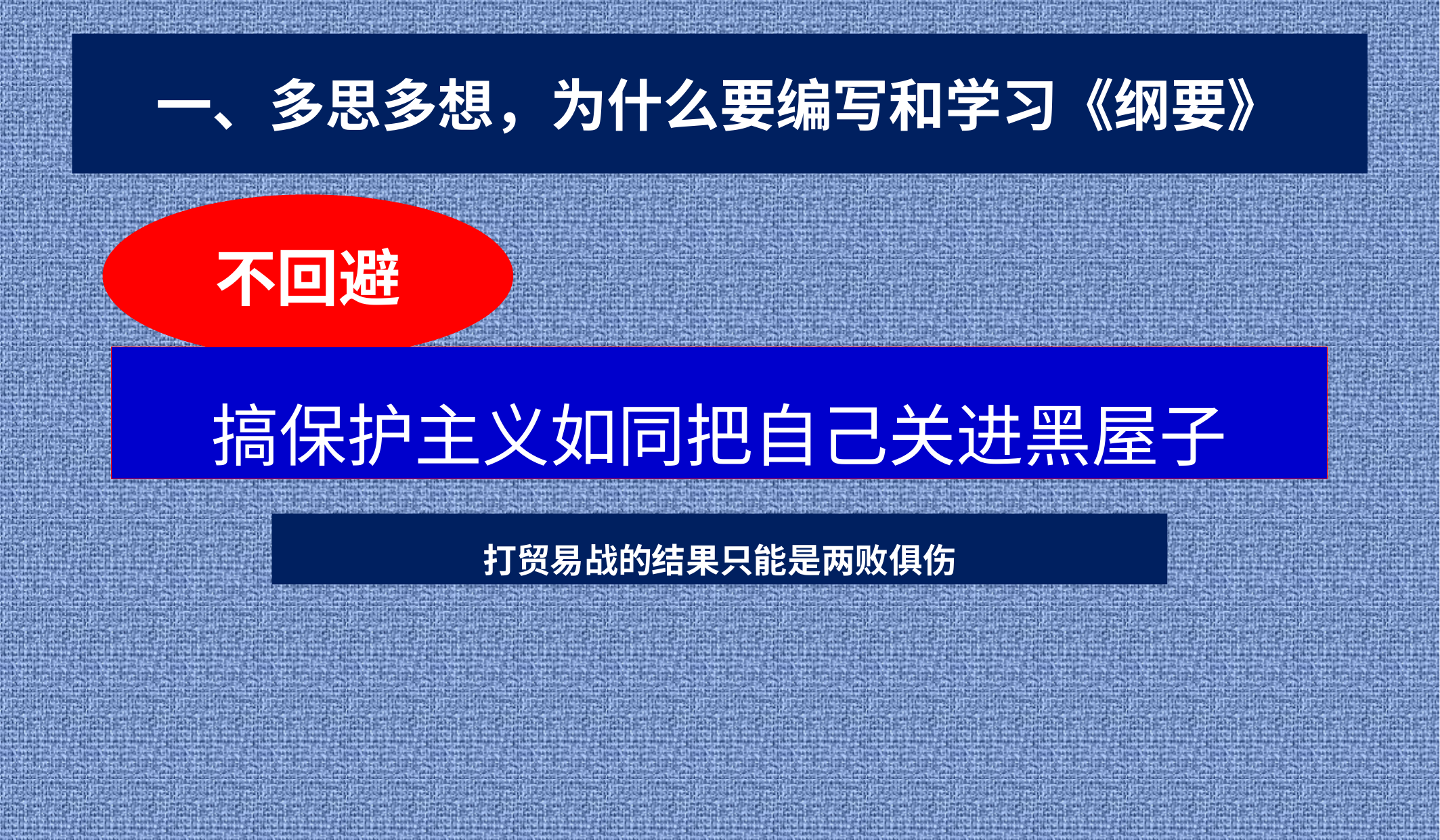

# 一、多思多想，为什么要编写和学习《纲要》
不回避
搞保护主义如同把自己关进黑屋子
打贸易战的结果只能是两败俱伤